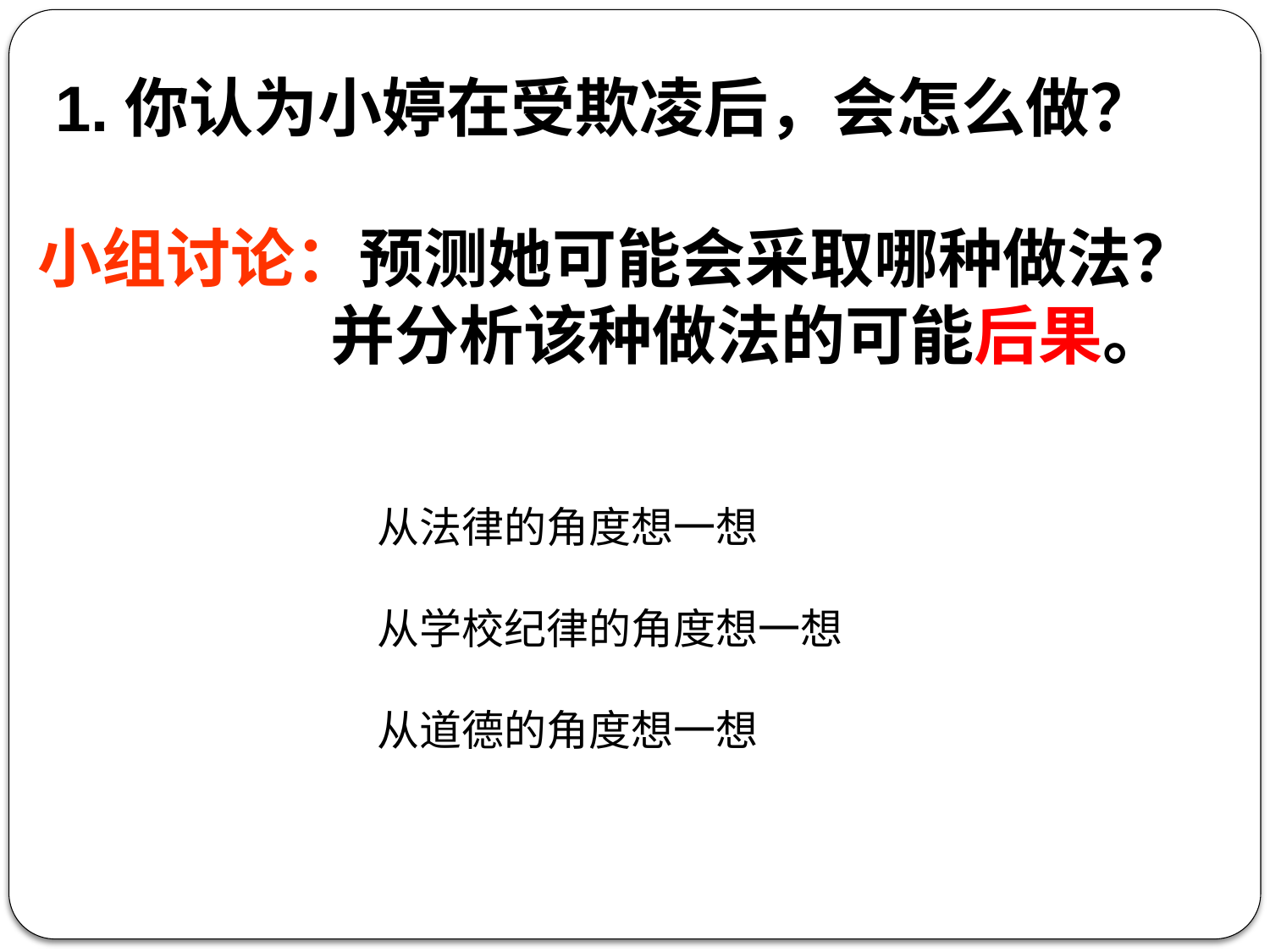

1.你认为小婷在受欺凌后，会怎么做？
小组讨论：预测她可能会采取哪种做法？
                   并分析该种做法的可能后果。
从法律的角度想一想
从学校纪律的角度想一想
从道德的角度想一想